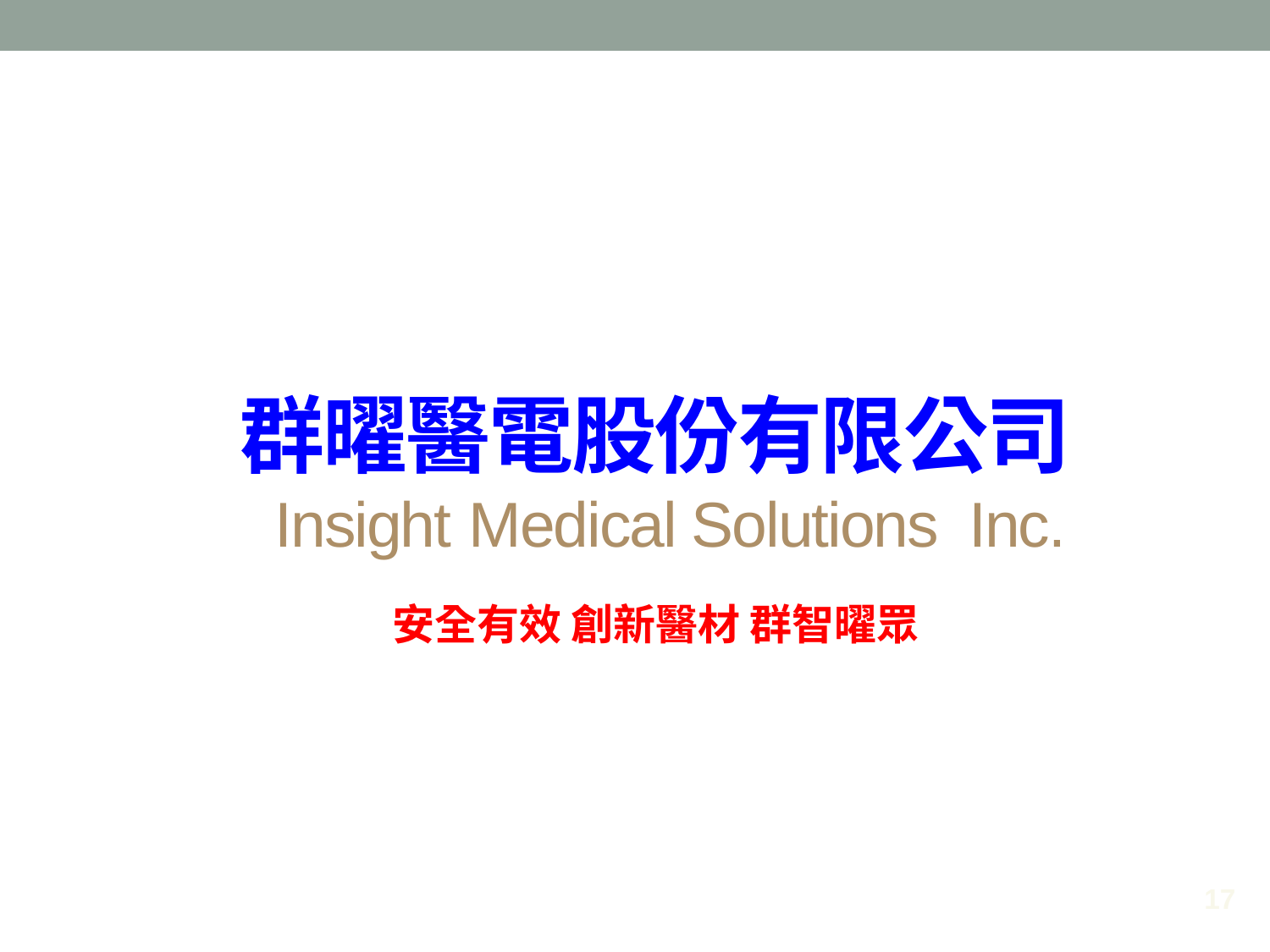

群曜醫電股份有限公司
 Insight Medical Solutions  Inc.
安全有效 創新醫材 群智曜眾
17